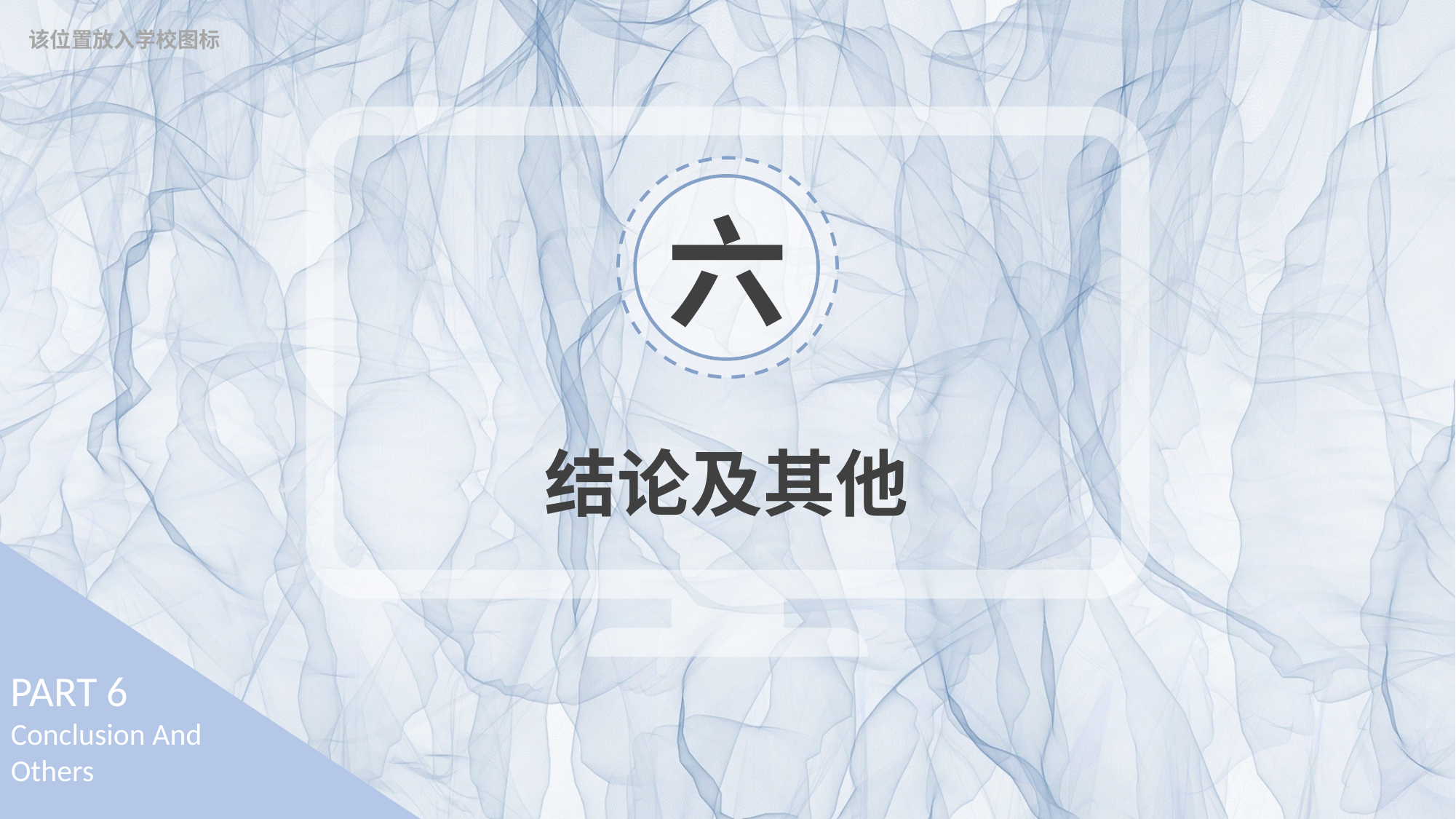

该位置放入学校图标

六
# 结论及其他

PART 6
Conclusion And
Others
24